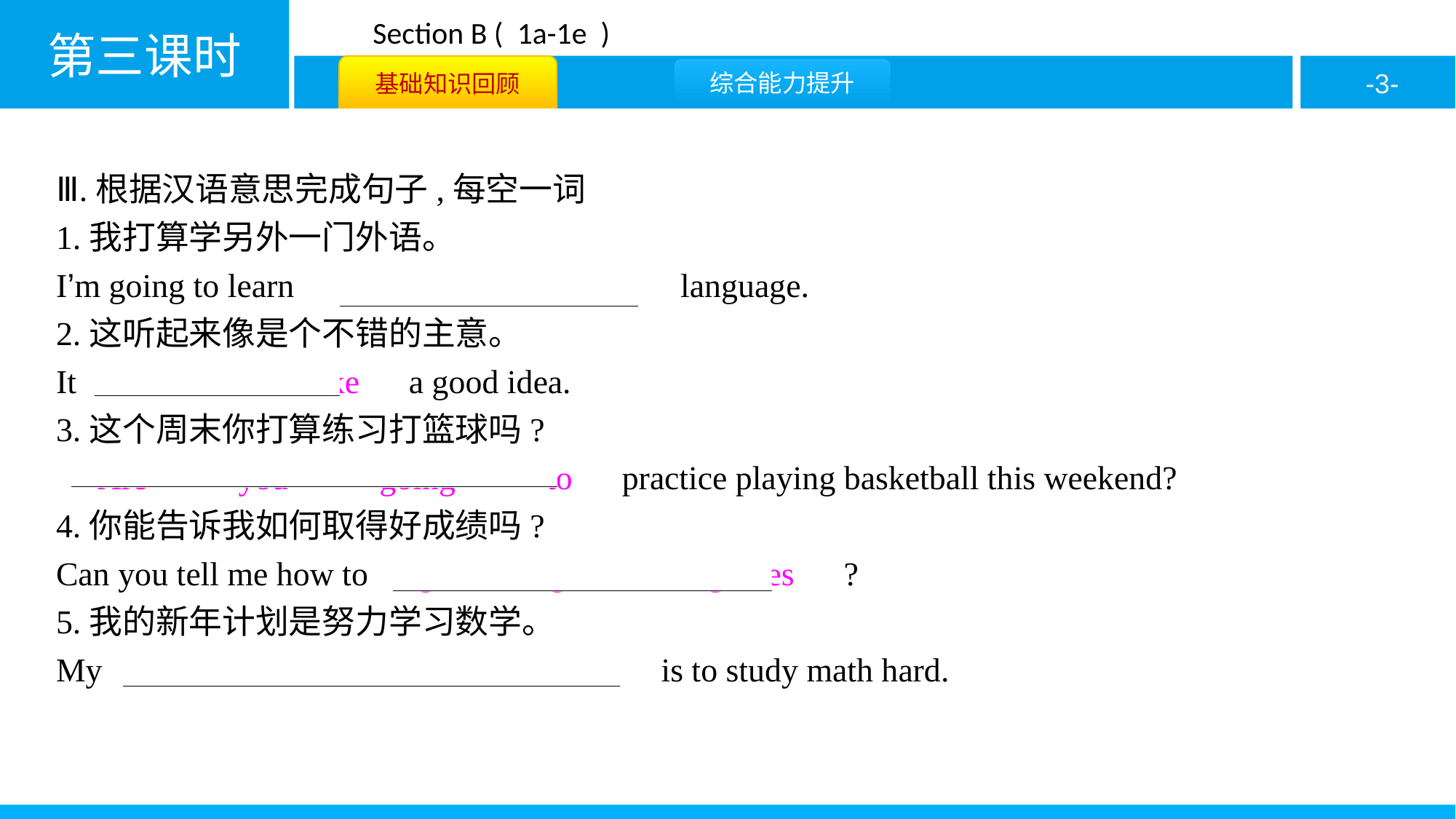

Ⅲ.根据汉语意思完成句子,每空一词
1.我打算学另外一门外语。
I’m going to learn　another　 　foreign　language.
2.这听起来像是个不错的主意。
It　sounds　 　like　a good idea.
3.这个周末你打算练习打篮球吗?
　Are　 　you　 　going　 　to　practice playing basketball this weekend?
4.你能告诉我如何取得好成绩吗?
Can you tell me how to　get　 　good　 　grades　?
5.我的新年计划是努力学习数学。
My　New　 　Year’s　 　resolution　is to study math hard.